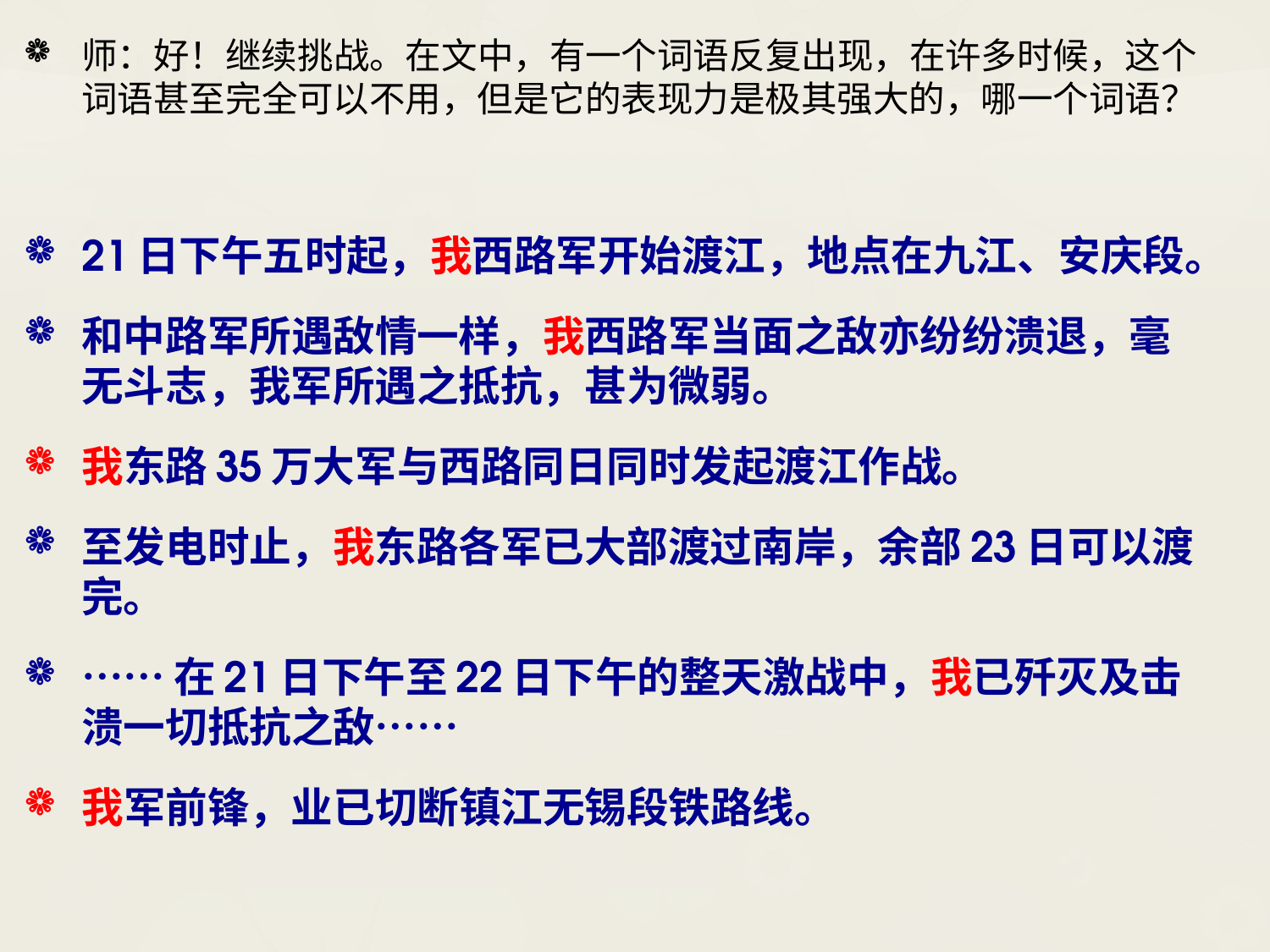

师：好！继续挑战。在文中，有一个词语反复出现，在许多时候，这个词语甚至完全可以不用，但是它的表现力是极其强大的，哪一个词语？

21日下午五时起，我西路军开始渡江，地点在九江、安庆段。
和中路军所遇敌情一样，我西路军当面之敌亦纷纷溃退，毫无斗志，我军所遇之抵抗，甚为微弱。
我东路35万大军与西路同日同时发起渡江作战。
至发电时止，我东路各军已大部渡过南岸，余部23日可以渡完。
……在21日下午至22日下午的整天激战中，我已歼灭及击溃一切抵抗之敌……
我军前锋，业已切断镇江无锡段铁路线。